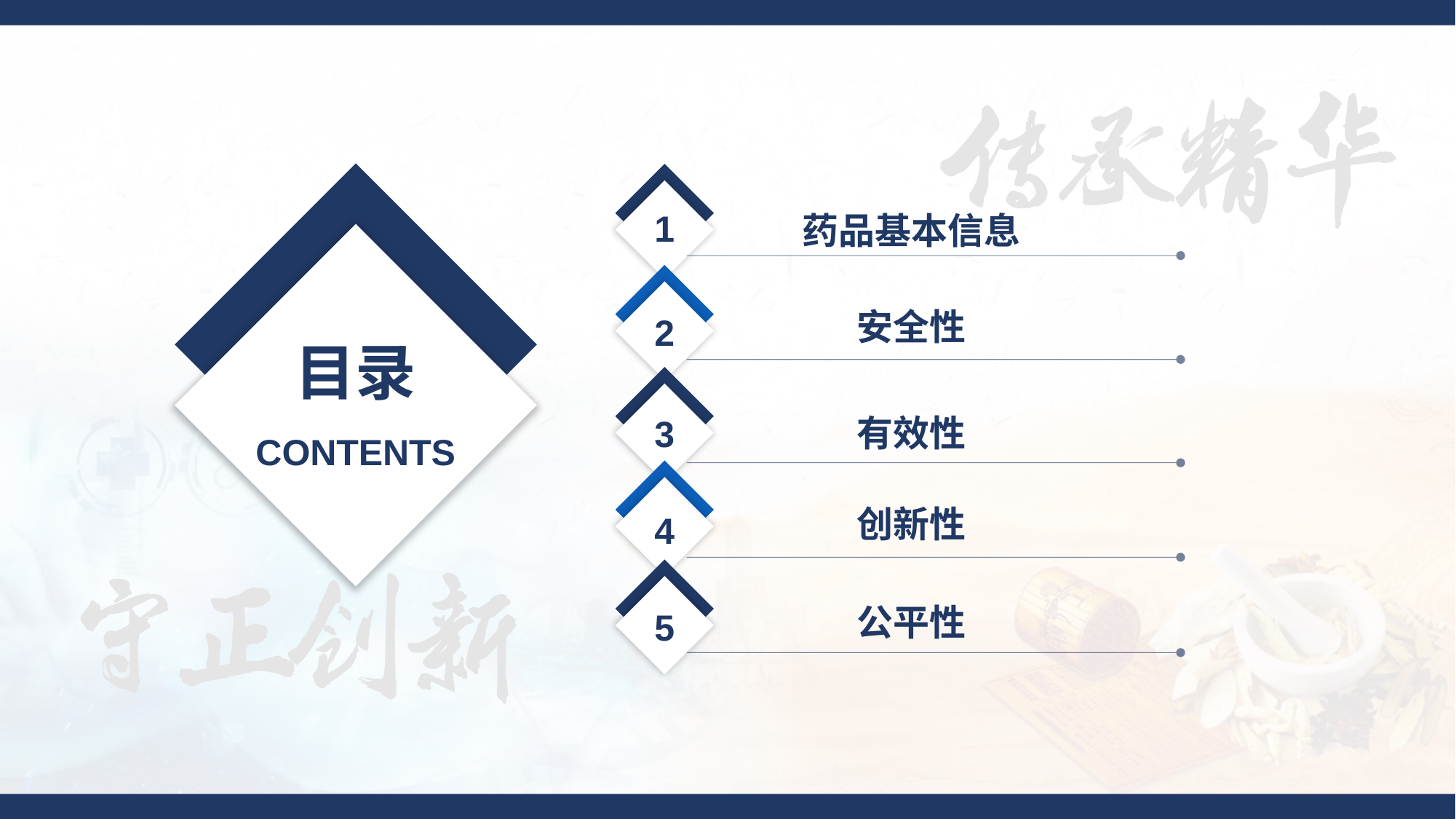

1
药品基本信息

安全性
2
目录

有效性
3
CONTENTS

创新性
4

公平性
5